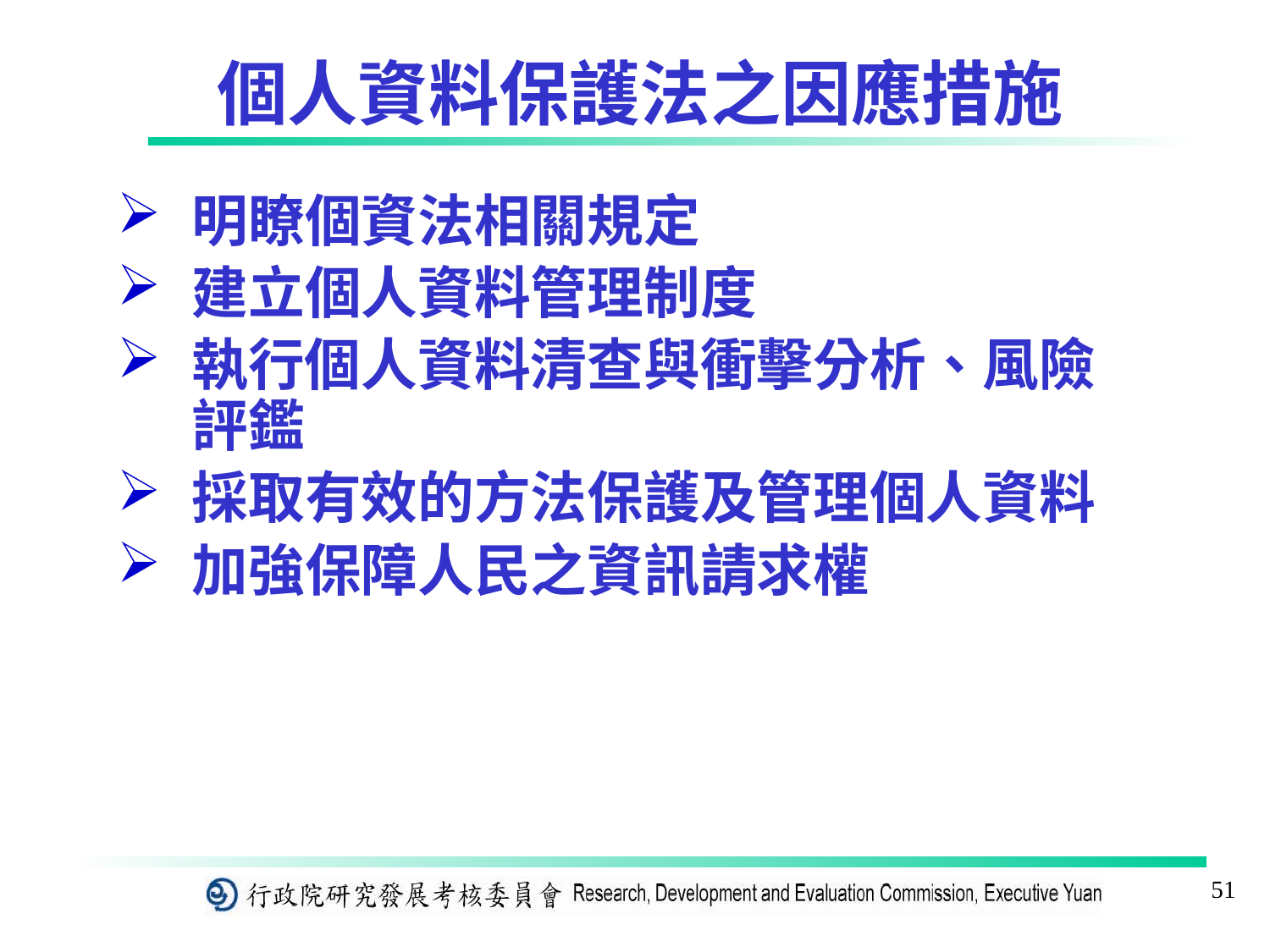

# 個人資料保護法之因應措施
明瞭個資法相關規定
建立個人資料管理制度
執行個人資料清查與衝擊分析、風險評鑑
採取有效的方法保護及管理個人資料
加強保障人民之資訊請求權
51